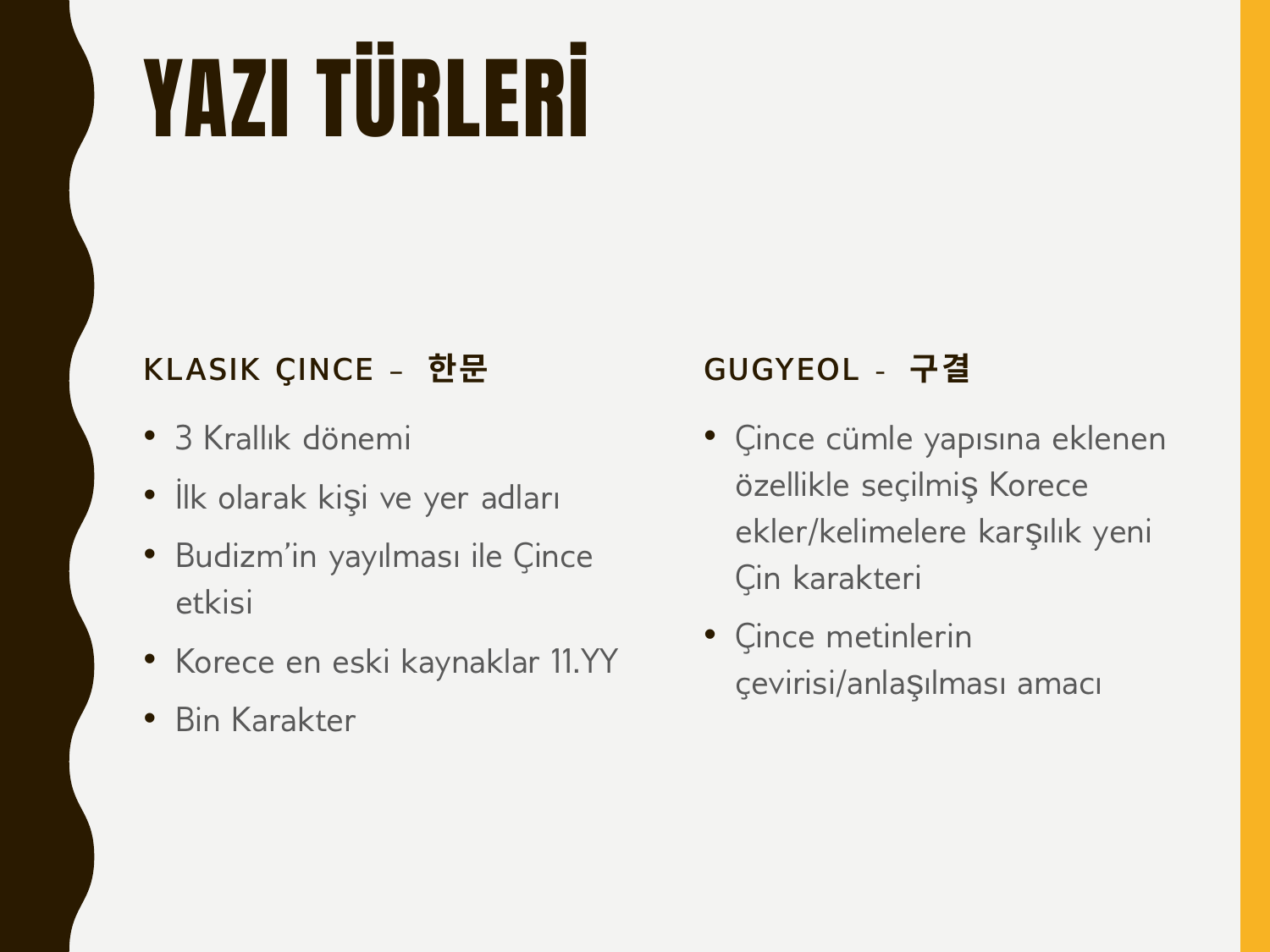

# Yazı türleri
Klasik Çince – 한문
Gugyeol - 구결
3 Krallık dönemi
İlk olarak kişi ve yer adları
Budizm’in yayılması ile Çince etkisi
Korece en eski kaynaklar 11.YY
Bin Karakter

Çince cümle yapısına eklenen özellikle seçilmiş Korece ekler/kelimelere karşılık yeni Çin karakteri
Çince metinlerin çevirisi/anlaşılması amacı